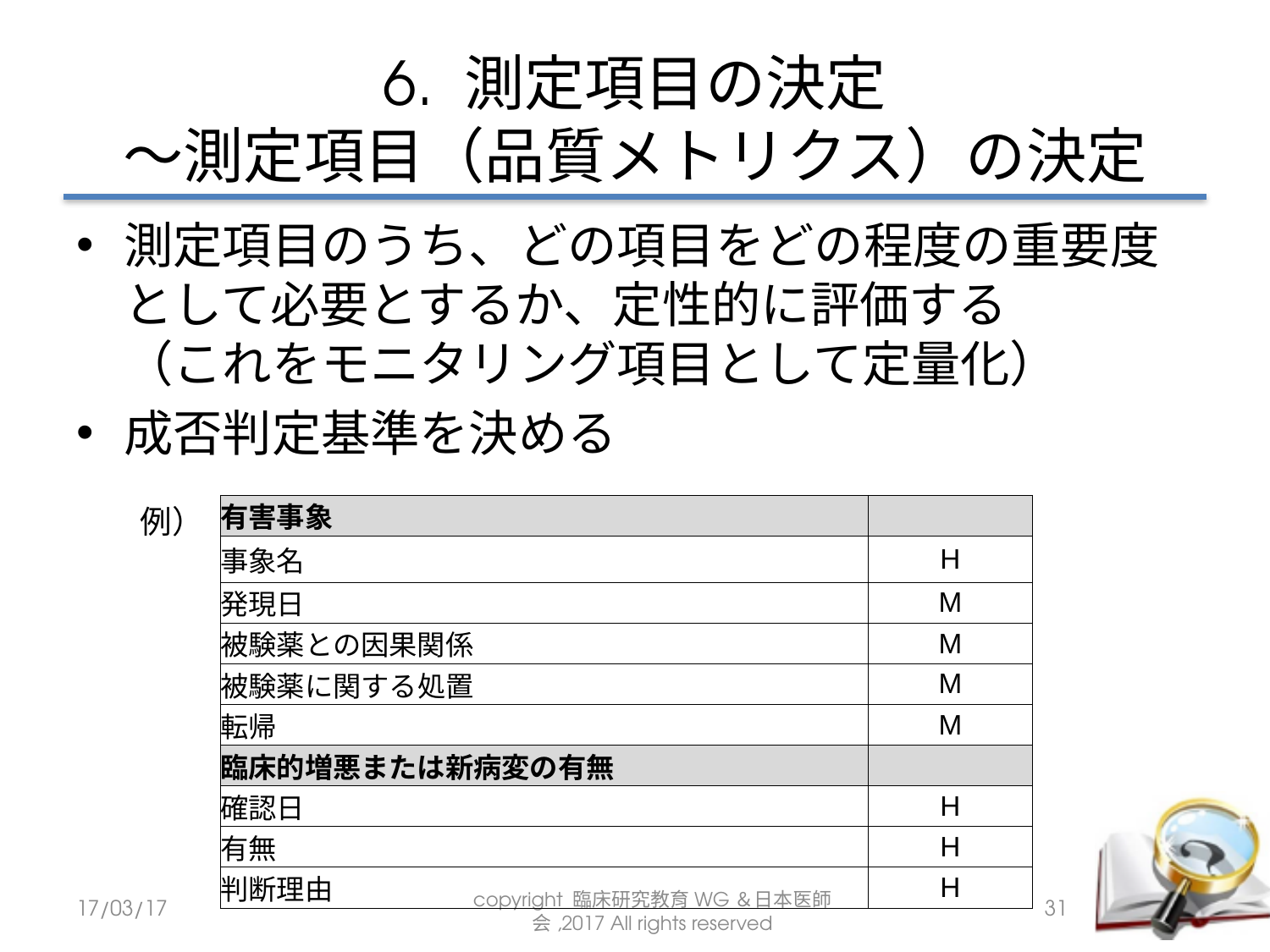

# 6. 測定項目の決定 〜測定項目（品質メトリクス）の決定
測定項目のうち、どの項目をどの程度の重要度として必要とするか、定性的に評価する
（これをモニタリング項目として定量化）
成否判定基準を決める
例）
| 有害事象 |  |
| --- | --- |
| 事象名 | H |
| 発現日 | M |
| 被験薬との因果関係 | M |
| 被験薬に関する処置 | M |
| 転帰 | M |
| 臨床的増悪または新病変の有無 |  |
| 確認日 | H |
| 有無 | H |
| 判断理由 | H |
17/03/17
copyright 臨床研究教育WG＆日本医師会,2017 All rights reserved
31